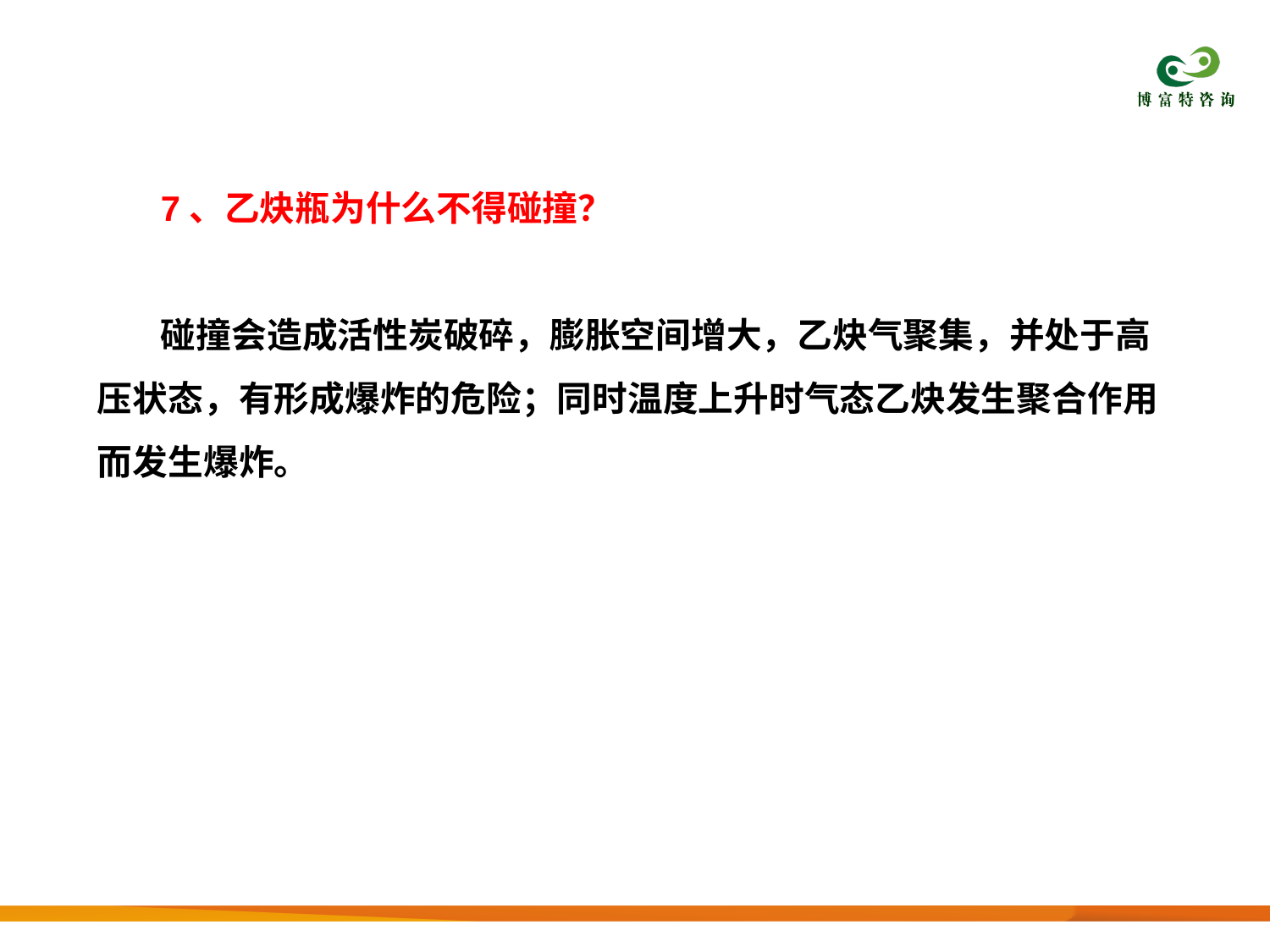

7、乙炔瓶为什么不得碰撞？

碰撞会造成活性炭破碎，膨胀空间增大，乙炔气聚集，并处于高压状态，有形成爆炸的危险；同时温度上升时气态乙炔发生聚合作用而发生爆炸。